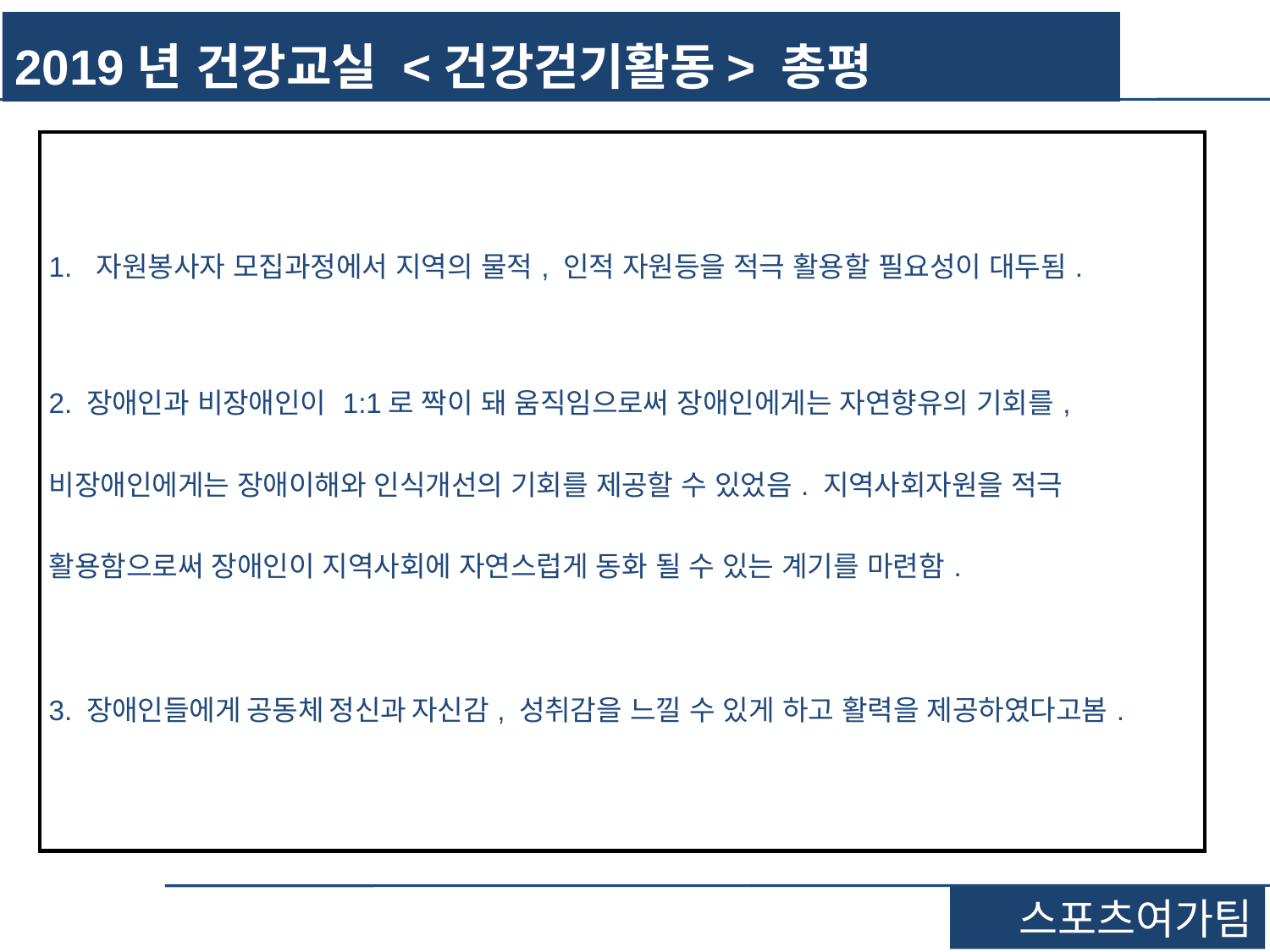

2019년 건강교실 <건강걷기활동> 총평
| 자원봉사자 모집과정에서 지역의 물적, 인적 자원등을 적극 활용할 필요성이 대두됨. 2. 장애인과 비장애인이 1:1로 짝이 돼 움직임으로써 장애인에게는 자연향유의 기회를, 비장애인에게는 장애이해와 인식개선의 기회를 제공할 수 있었음. 지역사회자원을 적극 활용함으로써 장애인이 지역사회에 자연스럽게 동화 될 수 있는 계기를 마련함. 3. 장애인들에게 공동체 정신과 자신감, 성취감을 느낄 수 있게 하고 활력을 제공하였다고봄. |
| --- |
스포츠여가팀